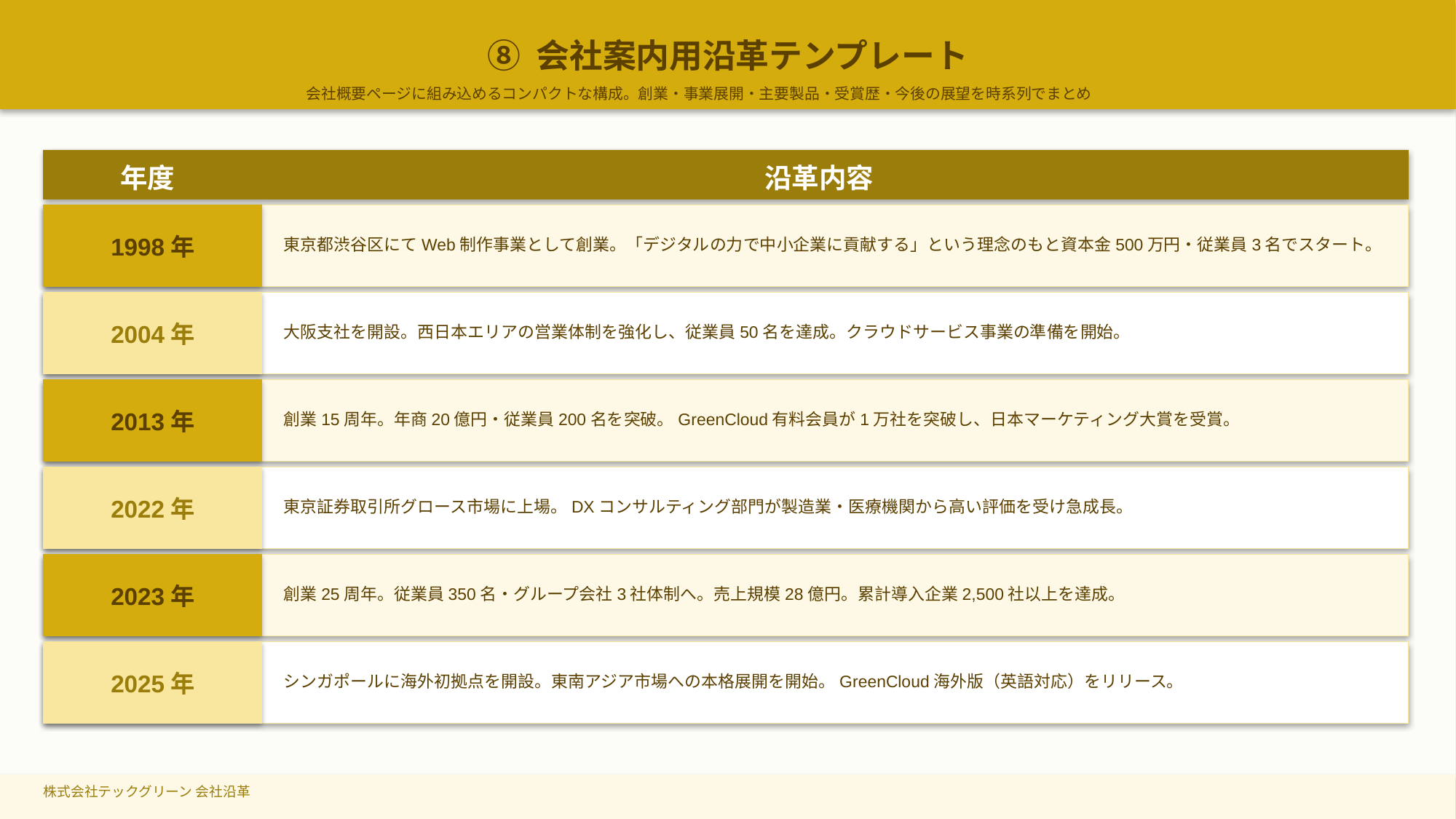

⑧ 会社案内用沿革テンプレート
会社概要ページに組み込めるコンパクトな構成。創業・事業展開・主要製品・受賞歴・今後の展望を時系列でまとめ

年度
沿革内容

1998年
東京都渋谷区にてWeb制作事業として創業。「デジタルの力で中小企業に貢献する」という理念のもと資本金500万円・従業員3名でスタート。

2004年
大阪支社を開設。西日本エリアの営業体制を強化し、従業員50名を達成。クラウドサービス事業の準備を開始。

2013年
創業15周年。年商20億円・従業員200名を突破。GreenCloud有料会員が1万社を突破し、日本マーケティング大賞を受賞。

2022年
東京証券取引所グロース市場に上場。DXコンサルティング部門が製造業・医療機関から高い評価を受け急成長。

2023年
創業25周年。従業員350名・グループ会社3社体制へ。売上規模28億円。累計導入企業2,500社以上を達成。

2025年
シンガポールに海外初拠点を開設。東南アジア市場への本格展開を開始。GreenCloud海外版（英語対応）をリリース。

株式会社テックグリーン 会社沿革